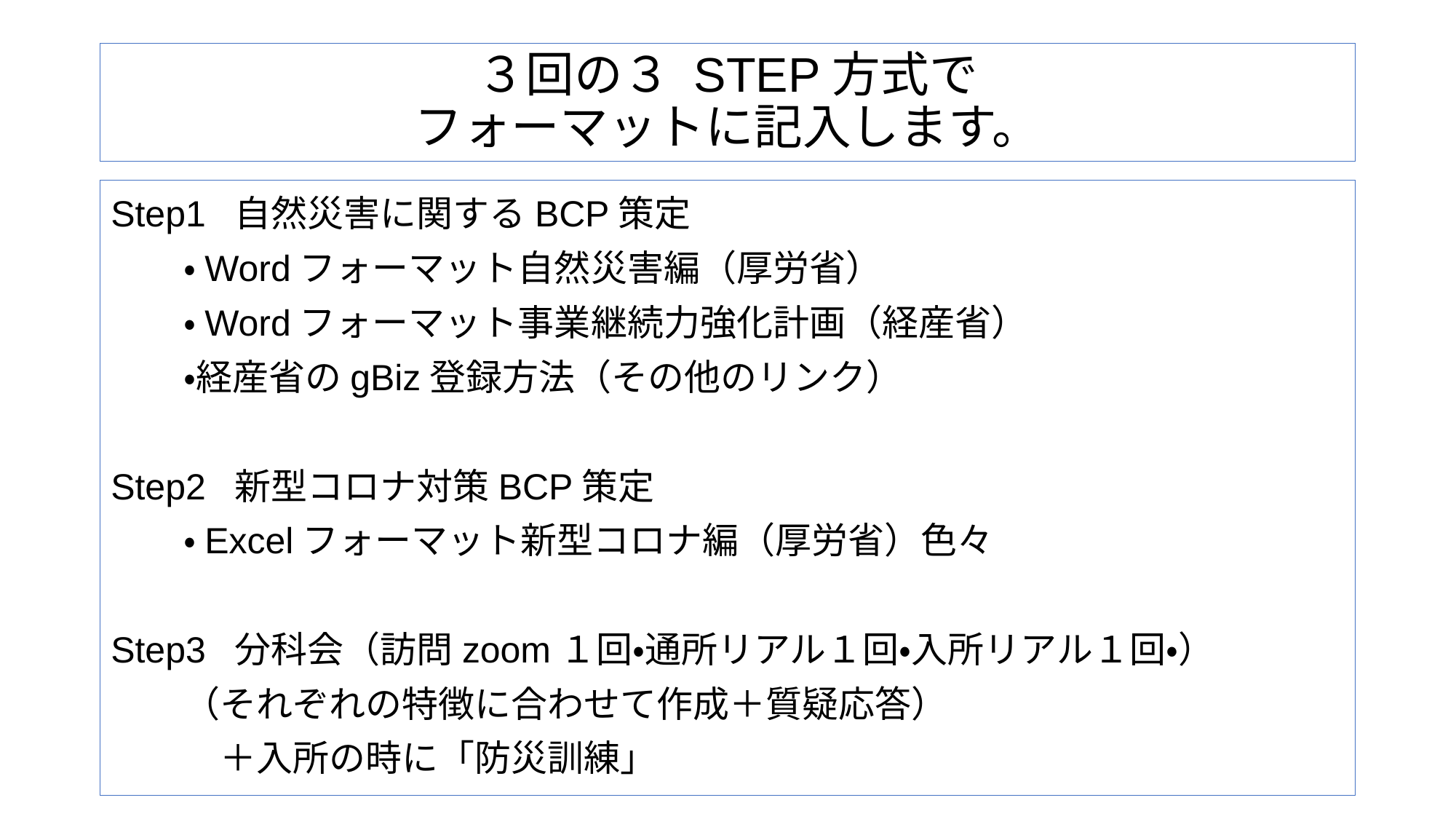

# ３回の３ STEP方式で フォーマットに記入します。
Step1  自然災害に関するBCP策定
　　・Wordフォーマット自然災害編（厚労省）
　　・Wordフォーマット事業継続力強化計画（経産省）
　　・経産省のgBiz登録方法（その他のリンク）

Step2  新型コロナ対策BCP策定
　　・Excelフォーマット新型コロナ編（厚労省）色々

Step3  分科会（訪問zoom１回・通所リアル１回・入所リアル１回・）
　　（それぞれの特徴に合わせて作成＋質疑応答）
　　　＋入所の時に「防災訓練」